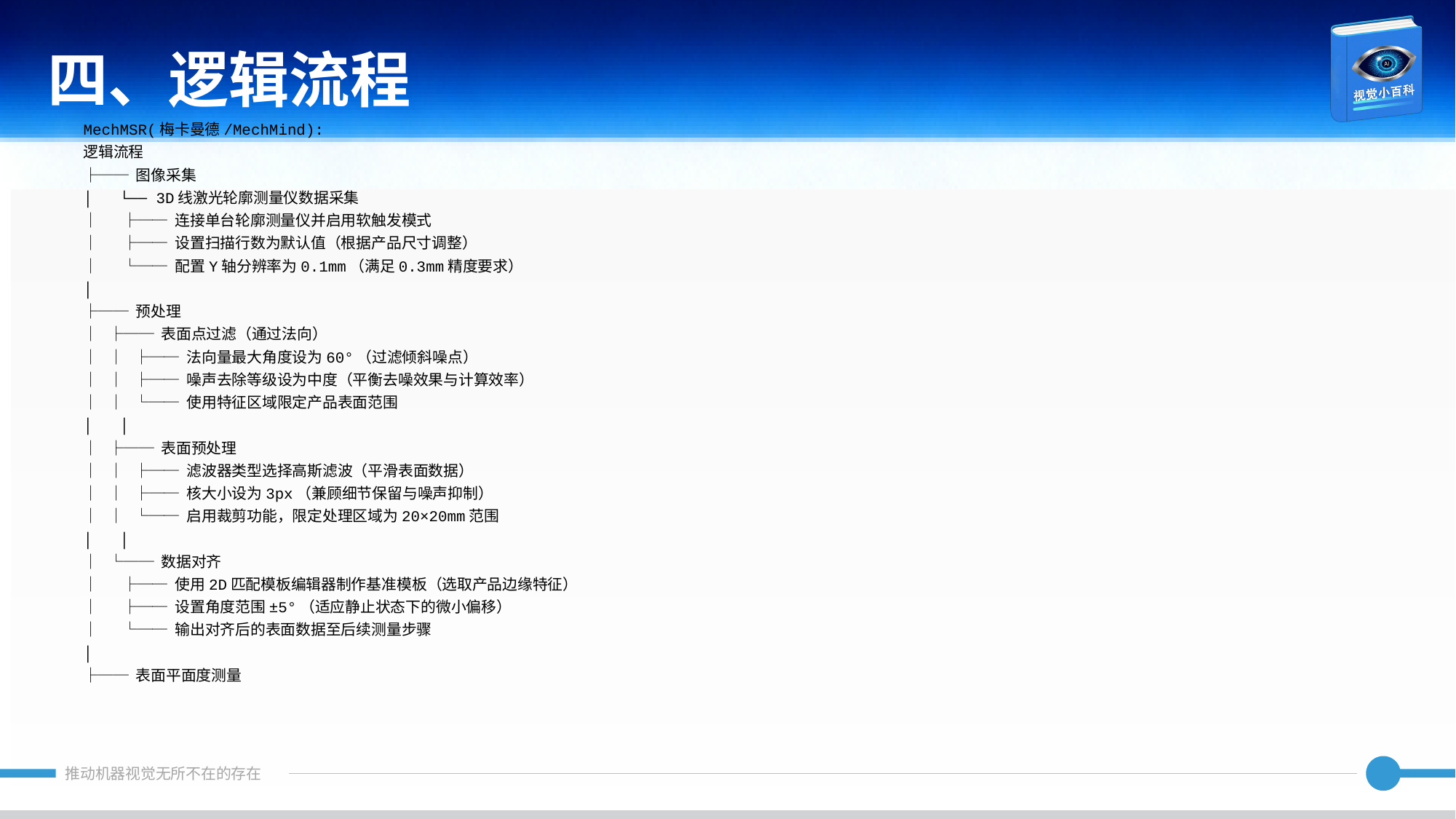

四、逻辑流程

MechMSR(梅卡曼德/MechMind):
逻辑流程
├── 图像采集
│   └── 3D线激光轮廓测量仪数据采集
│       ├── 连接单台轮廓测量仪并启用软触发模式
│       ├── 设置扫描行数为默认值（根据产品尺寸调整）
│       └── 配置Y轴分辨率为0.1mm（满足0.3mm精度要求）
│
├── 预处理
│   ├── 表面点过滤（通过法向）
│   │   ├── 法向量最大角度设为60°（过滤倾斜噪点）
│   │   ├── 噪声去除等级设为中度（平衡去噪效果与计算效率）
│   │   └── 使用特征区域限定产品表面范围
│   │
│   ├── 表面预处理
│   │   ├── 滤波器类型选择高斯滤波（平滑表面数据）
│   │   ├── 核大小设为3px（兼顾细节保留与噪声抑制）
│   │   └── 启用裁剪功能，限定处理区域为20×20mm范围
│   │
│   └── 数据对齐
│       ├── 使用2D匹配模板编辑器制作基准模板（选取产品边缘特征）
│       ├── 设置角度范围±5°（适应静止状态下的微小偏移）
│       └── 输出对齐后的表面数据至后续测量步骤
│
├── 表面平面度测量
8